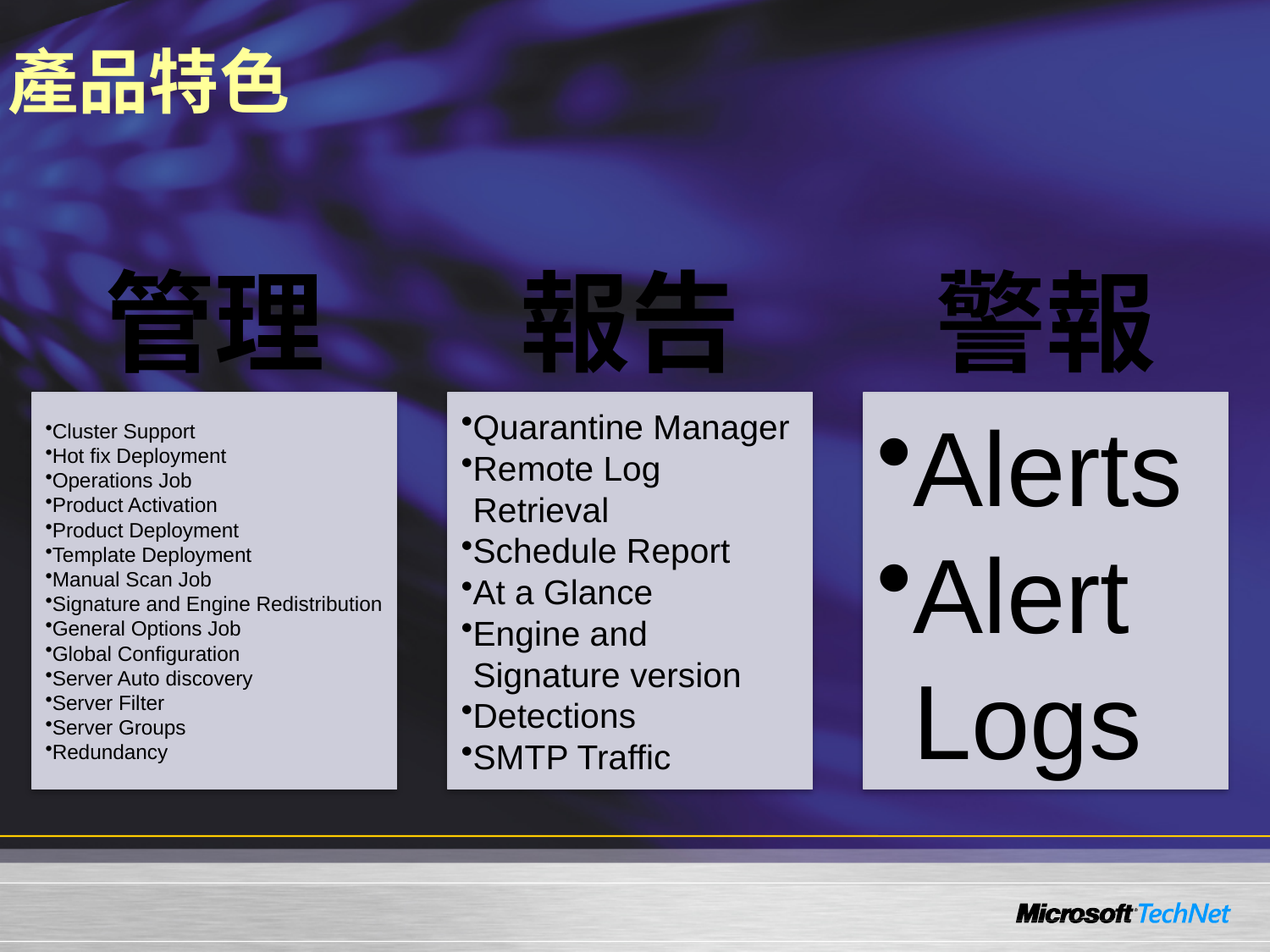

# 產品特色
管理
Cluster Support
Hot fix Deployment
Operations Job
Product Activation
Product Deployment
Template Deployment
Manual Scan Job
Signature and Engine Redistribution
General Options Job
Global Configuration
Server Auto discovery
Server Filter
Server Groups
報告
Quarantine Manager
Remote Log Retrieval
Schedule Report
警報
Alerts
Alert Logs
At a Glance
Engine and Signature version
Detections
SMTP Traffic
Redundancy